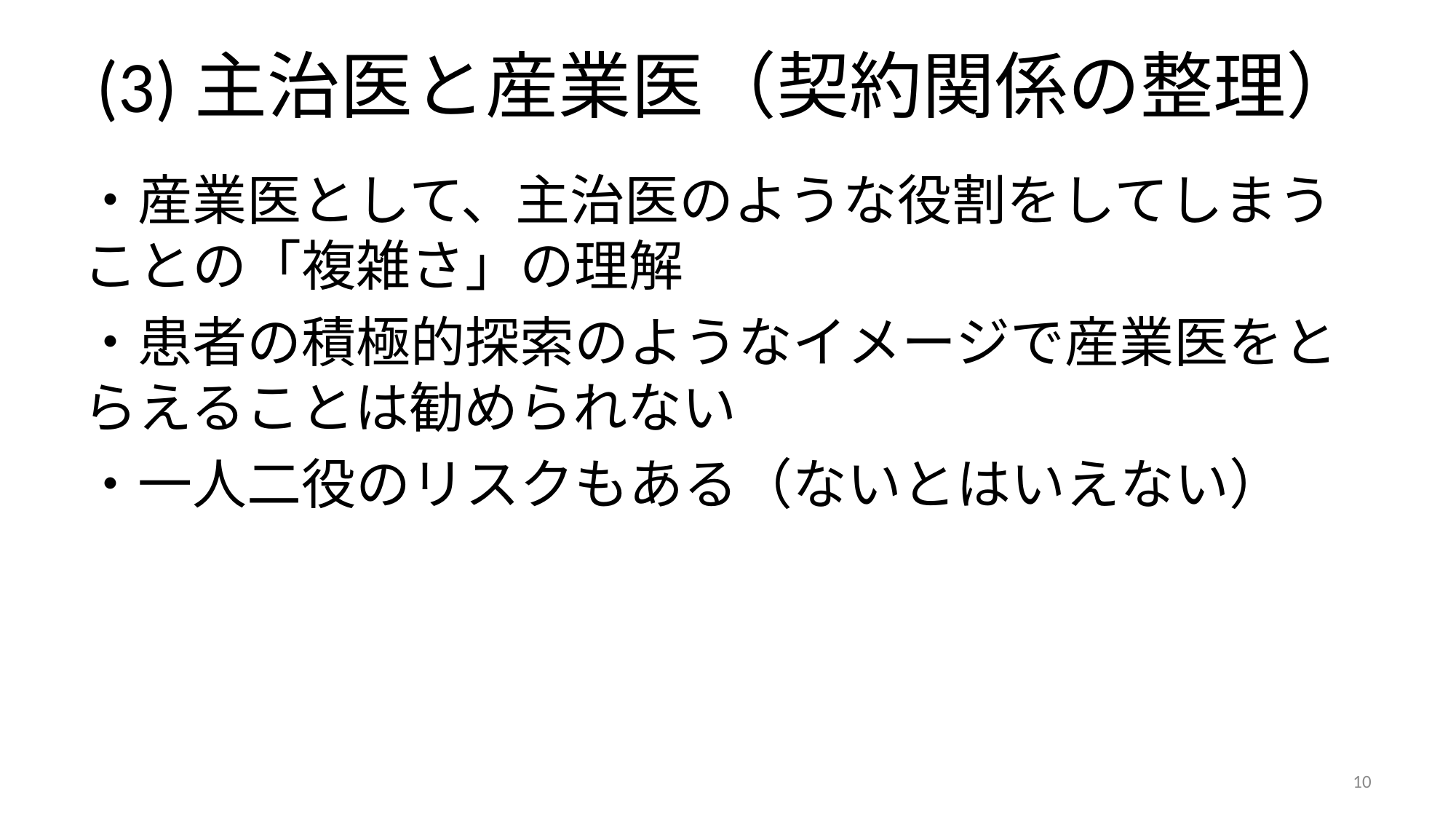

# (3)主治医と産業医（契約関係の整理）
・産業医として、主治医のような役割をしてしまうことの「複雑さ」の理解
・患者の積極的探索のようなイメージで産業医をとらえることは勧められない
・一人二役のリスクもある（ないとはいえない）
10